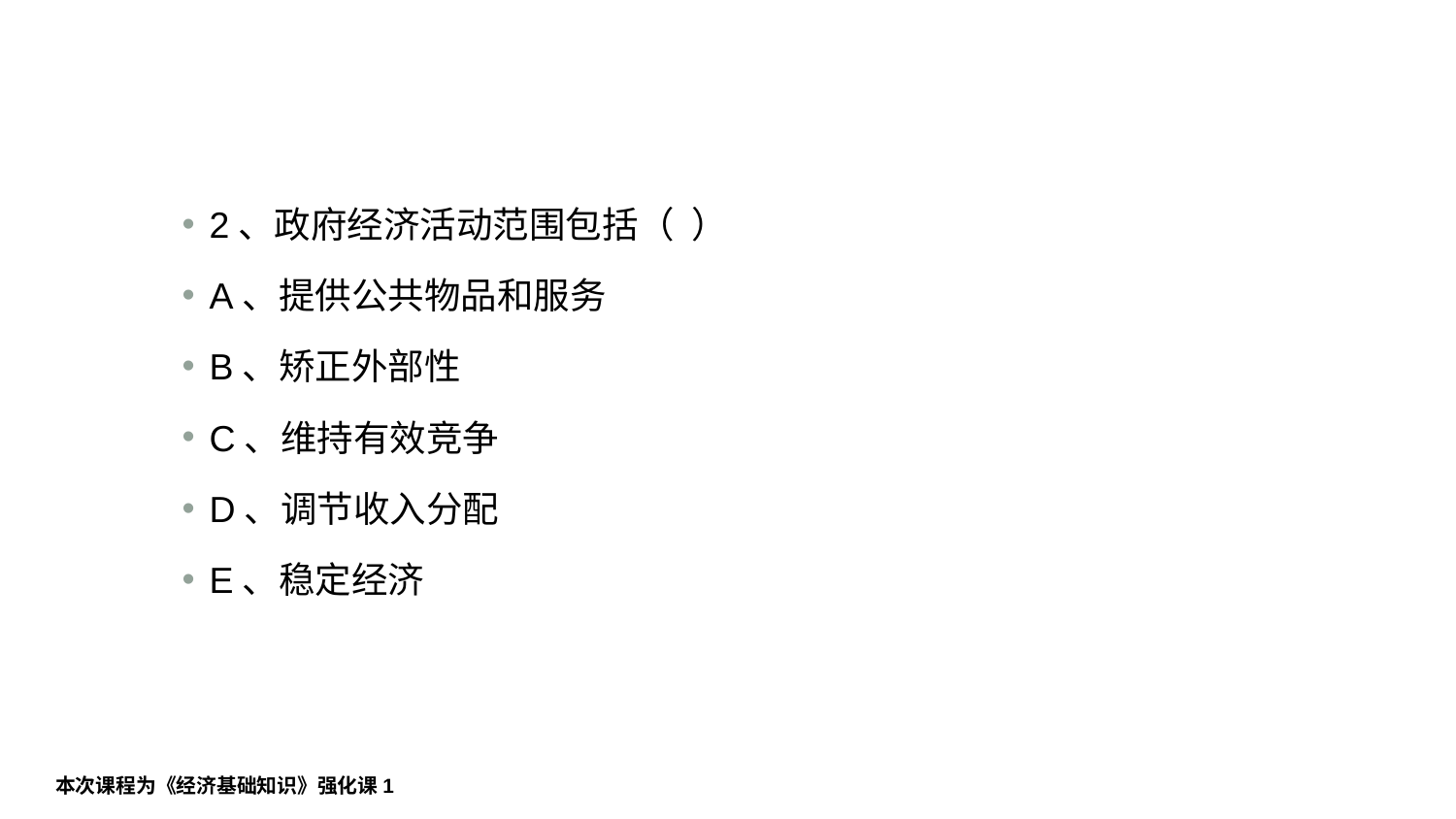

#
2、政府经济活动范围包括（  ）
A、提供公共物品和服务
B、矫正外部性
C、维持有效竞争
D、调节收入分配
E、稳定经济